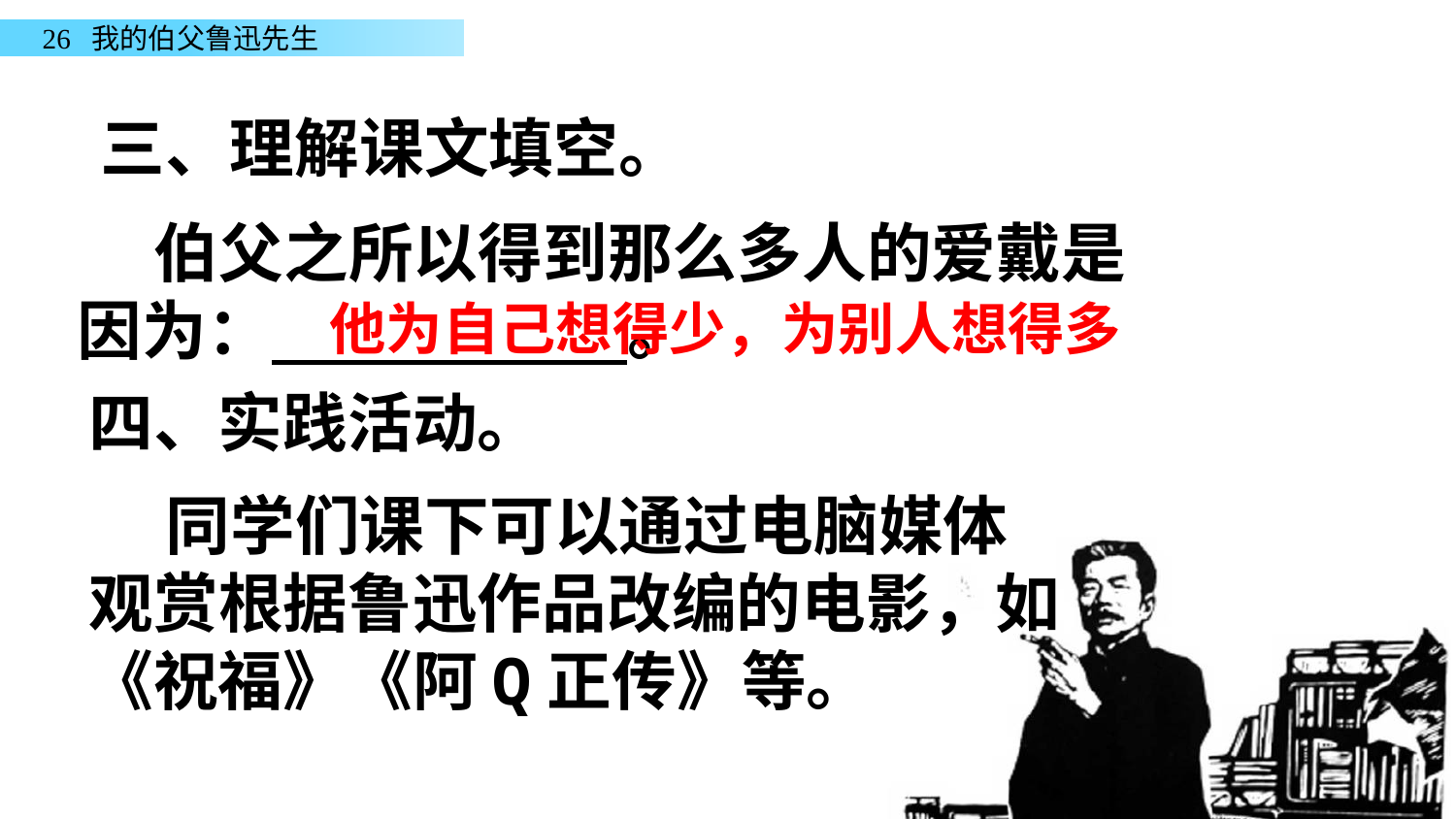

三、理解课文填空。
  伯父之所以得到那么多人的爱戴是因为：                        。
他为自己想得少，为别人想得多
四、实践活动。
  同学们课下可以通过电脑媒体观赏根据鲁迅作品改编的电影，如《祝福》《阿Q正传》等。